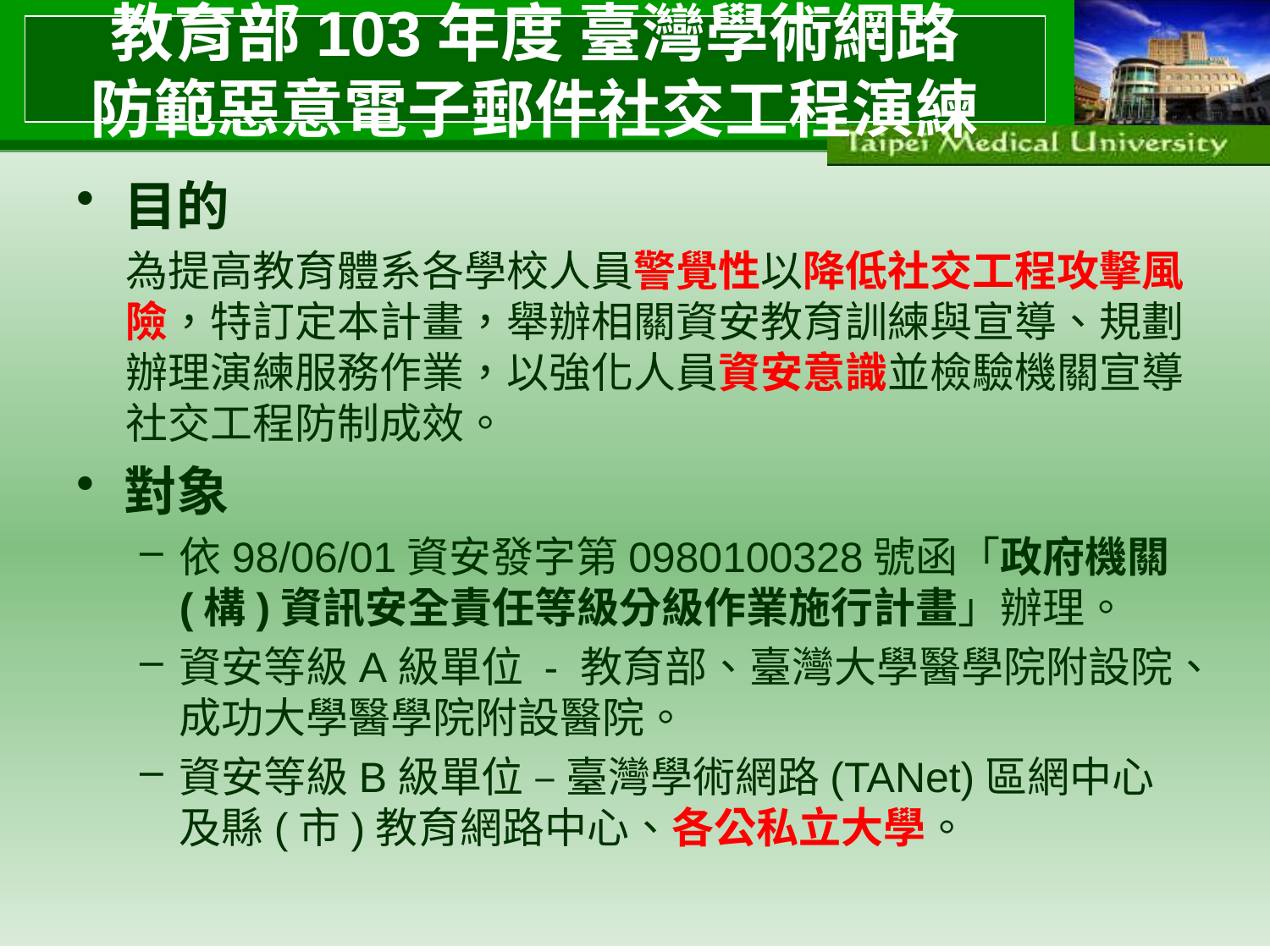

# 教育部103年度 臺灣學術網路 防範惡意電子郵件社交工程演練
目的
為提高教育體系各學校人員警覺性以降低社交工程攻擊風險，特訂定本計畫，舉辦相關資安教育訓練與宣導、規劃辦理演練服務作業，以強化人員資安意識並檢驗機關宣導社交工程防制成效。
對象
依98/06/01資安發字第0980100328號函「政府機關(構)資訊安全責任等級分級作業施行計畫」辦理。
資安等級A級單位 - 教育部、臺灣大學醫學院附設院、成功大學醫學院附設醫院。
資安等級B級單位 – 臺灣學術網路(TANet)區網中心及縣(市)教育網路中心、各公私立大學。